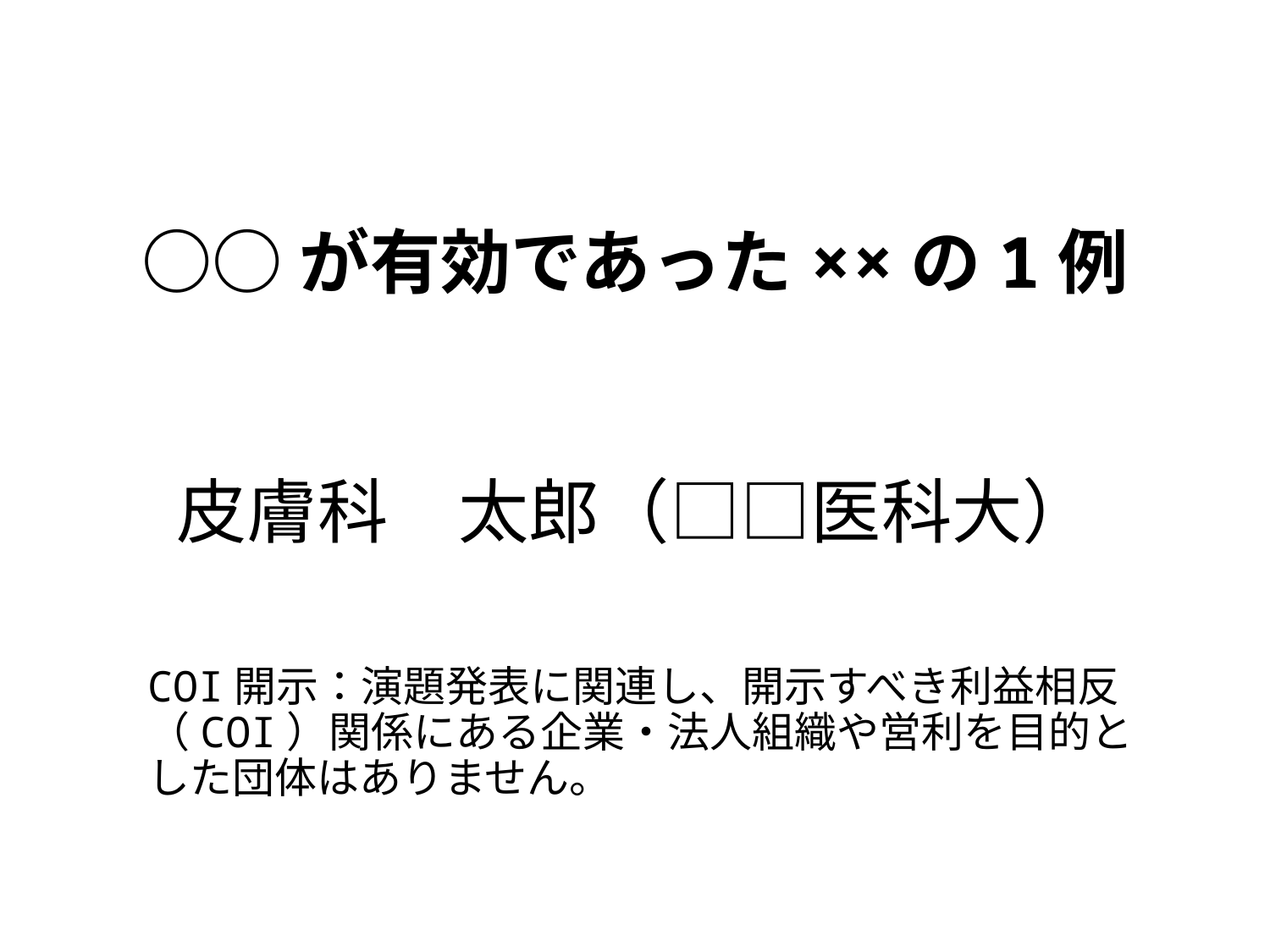

# ○○が有効であった××の1例
皮膚科　太郎（□□医科大）
COI開示：演題発表に関連し、開示すべき利益相反（COI）関係にある企業・法人組織や営利を目的とした団体はありません。